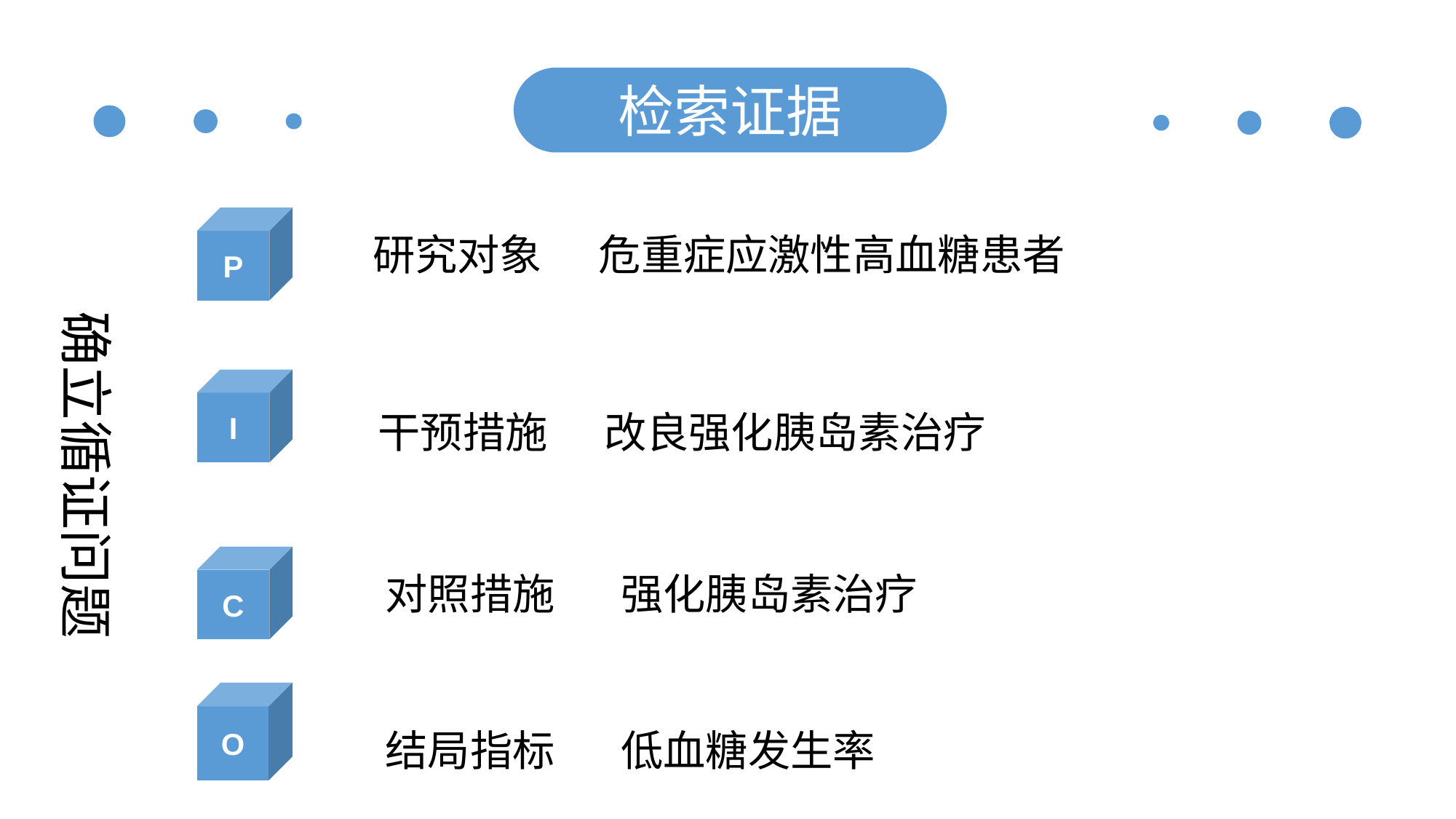

检索证据
P
研究对象      危重症应激性高血糖患者
确立循证问题
I
干预措施      改良强化胰岛素治疗
C
对照措施       强化胰岛素治疗
O
结局指标       低血糖发生率